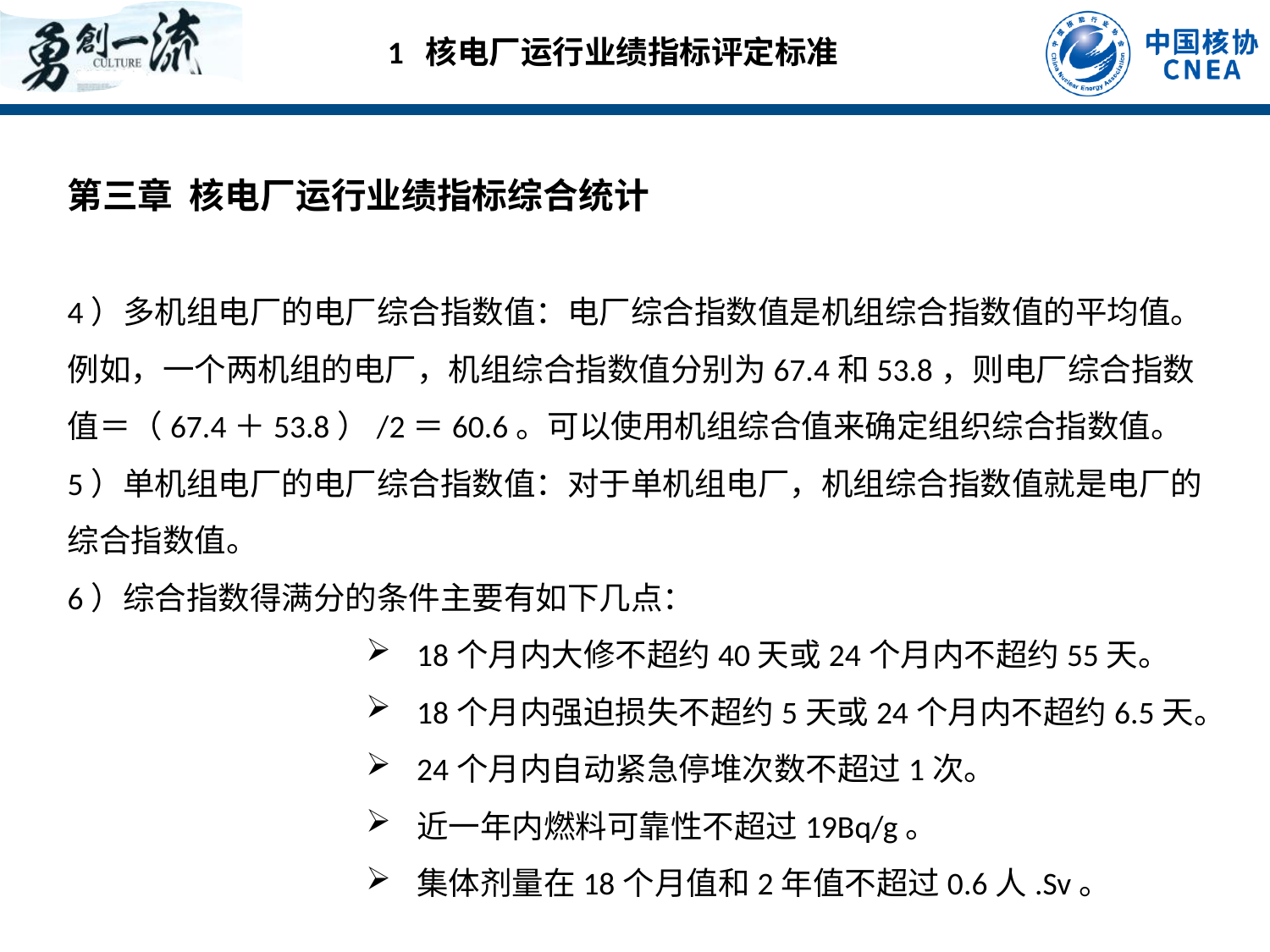

1  核电厂运行业绩指标评定标准
第三章  核电厂运行业绩指标综合统计

4）多机组电厂的电厂综合指数值：电厂综合指数值是机组综合指数值的平均值。例如，一个两机组的电厂，机组综合指数值分别为67.4和53.8，则电厂综合指数值＝（67.4＋53.8）/2＝60.6。可以使用机组综合值来确定组织综合指数值。
5）单机组电厂的电厂综合指数值：对于单机组电厂，机组综合指数值就是电厂的综合指数值。
6）综合指数得满分的条件主要有如下几点：
18个月内大修不超约40天或24个月内不超约55天。
18个月内强迫损失不超约5天或24个月内不超约6.5天。
24个月内自动紧急停堆次数不超过1次。
近一年内燃料可靠性不超过19Bq/g。
集体剂量在18个月值和2年值不超过0.6人.Sv。